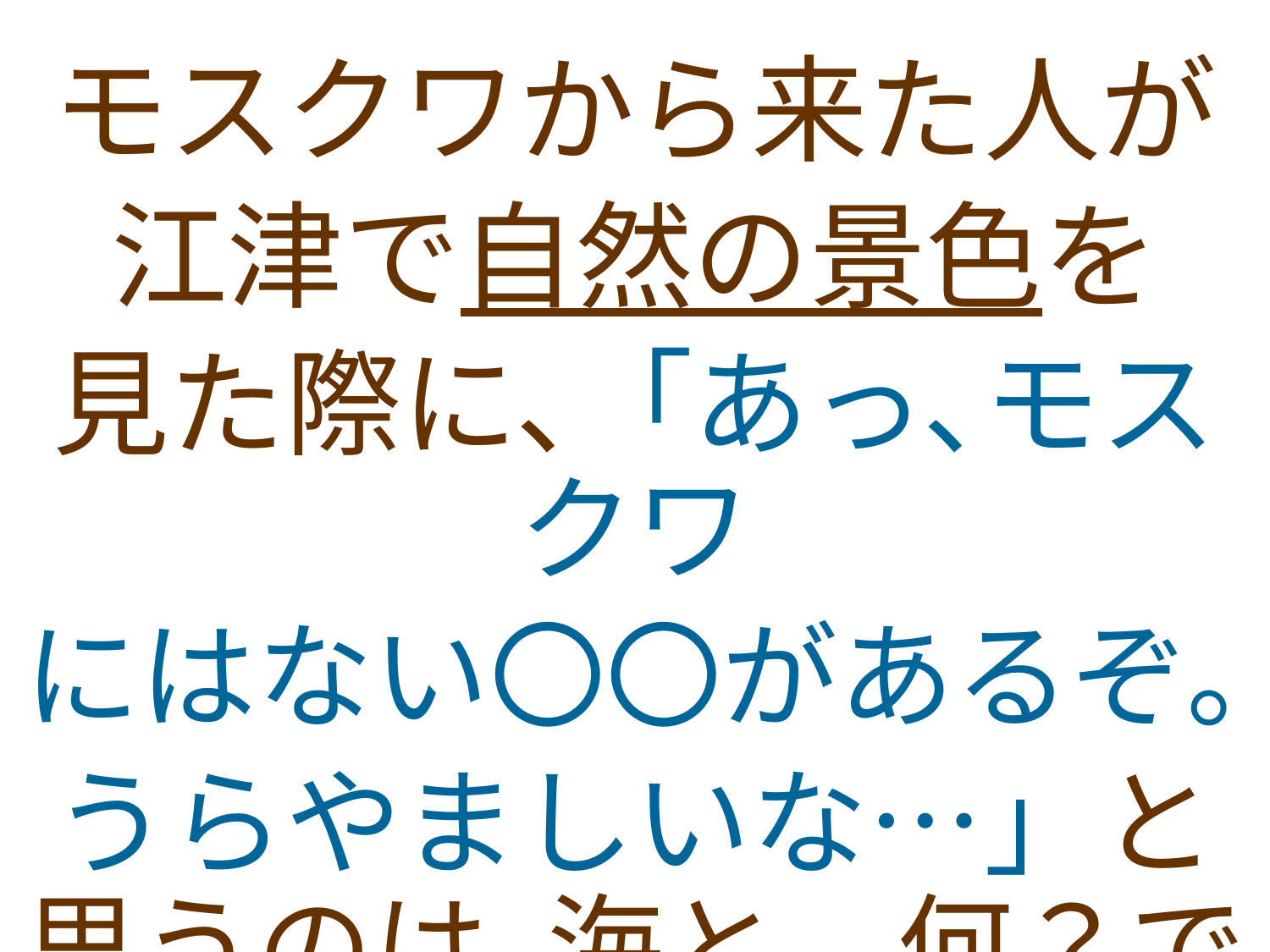

モスクワから来た人が
江津で自然の景色を
見た際に､「あっ､モスクワ
にはない〇〇があるぞ｡
うらやましいな…」と思うのは､海と、何？でしょう